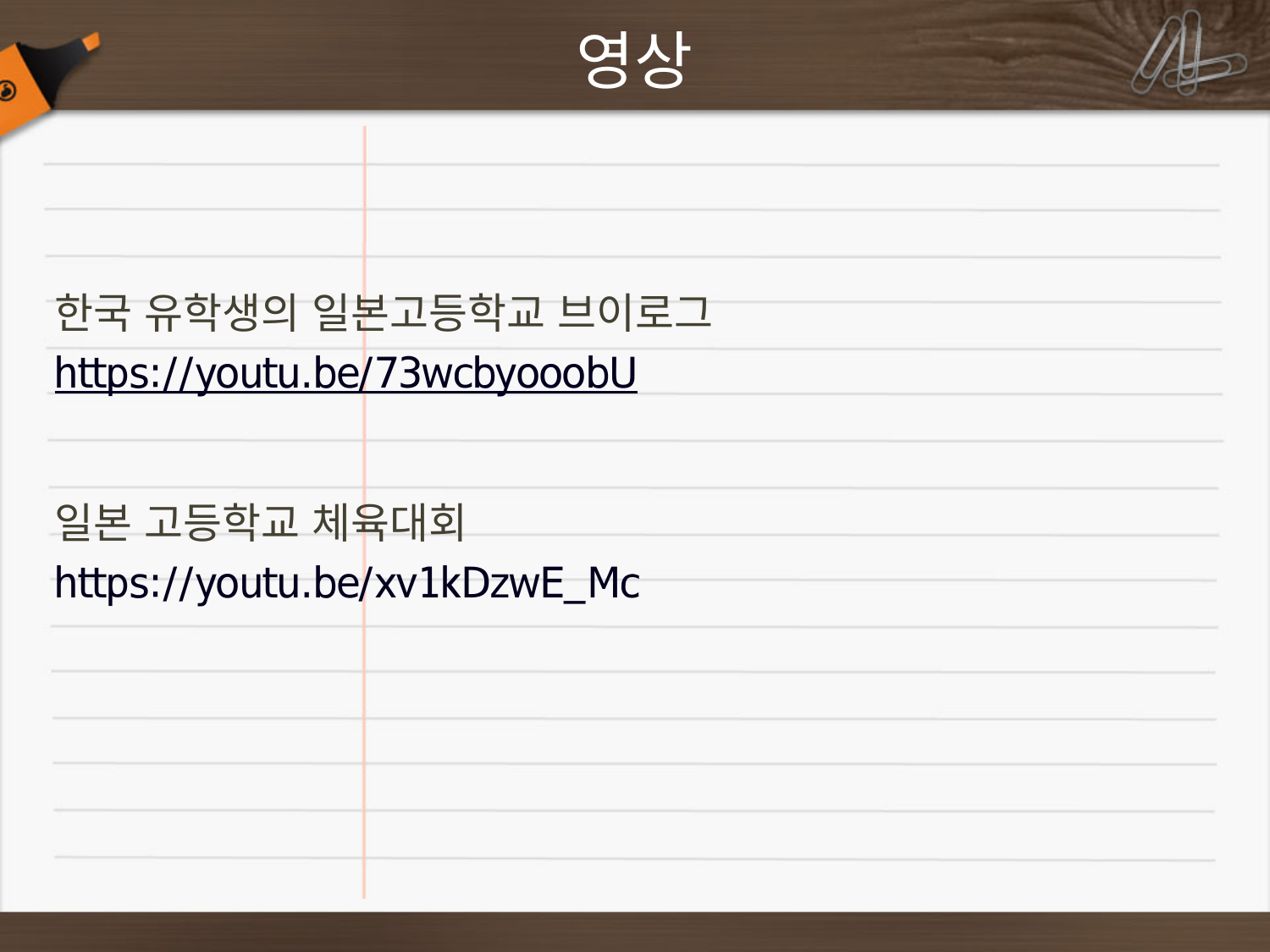

# 영상
한국 유학생의 일본고등학교 브이로그
https://youtu.be/73wcbyooobU

일본 고등학교 체육대회
https://youtu.be/xv1kDzwE_Mc